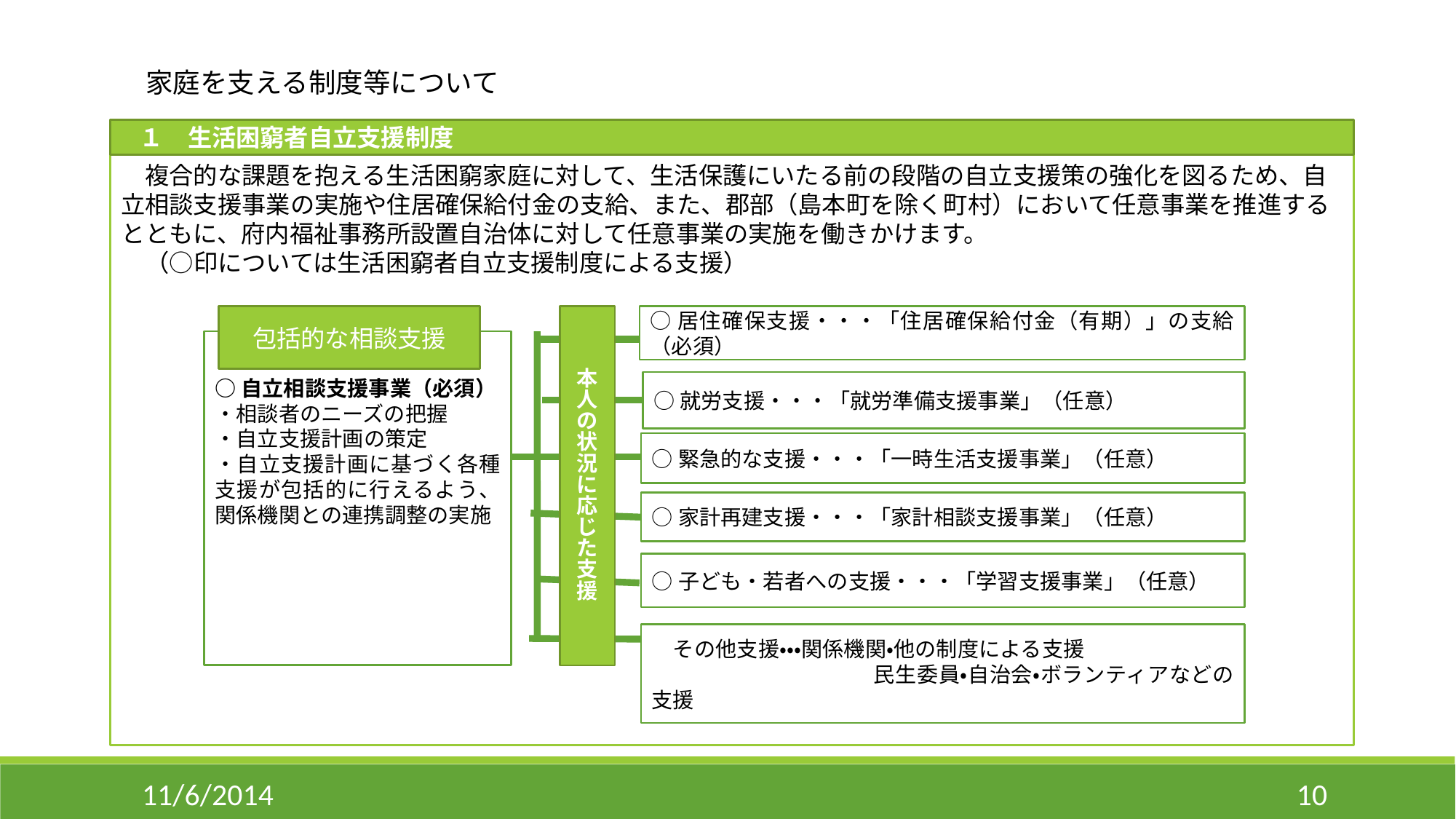

家庭を支える制度等について
１　生活困窮者自立支援制度
　複合的な課題を抱える生活困窮家庭に対して、生活保護にいたる前の段階の自立支援策の強化を図るため、自立相談支援事業の実施や住居確保給付金の支給、また、郡部（島本町を除く町村）において任意事業を推進するとともに、府内福祉事務所設置自治体に対して任意事業の実施を働きかけます。
　（○印については生活困窮者自立支援制度による支援）

包括的な相談支援
本人の状況に応じた支援
○居住確保支援・・・「住居確保給付金（有期）」の支給（必須）

○自立相談支援事業（必須）
・相談者のニーズの把握
・自立支援計画の策定
・自立支援計画に基づく各種支援が包括的に行えるよう、関係機関との連携調整の実施
○就労支援・・・「就労準備支援事業」（任意）
○緊急的な支援・・・「一時生活支援事業」（任意）
○家計再建支援・・・「家計相談支援事業」（任意）
○子ども・若者への支援・・・「学習支援事業」（任意）
　その他支援・・・関係機関・他の制度による支援
　　　　　　　　　　 民生委員・自治会・ボランティアなどの支援
11/6/2014
10